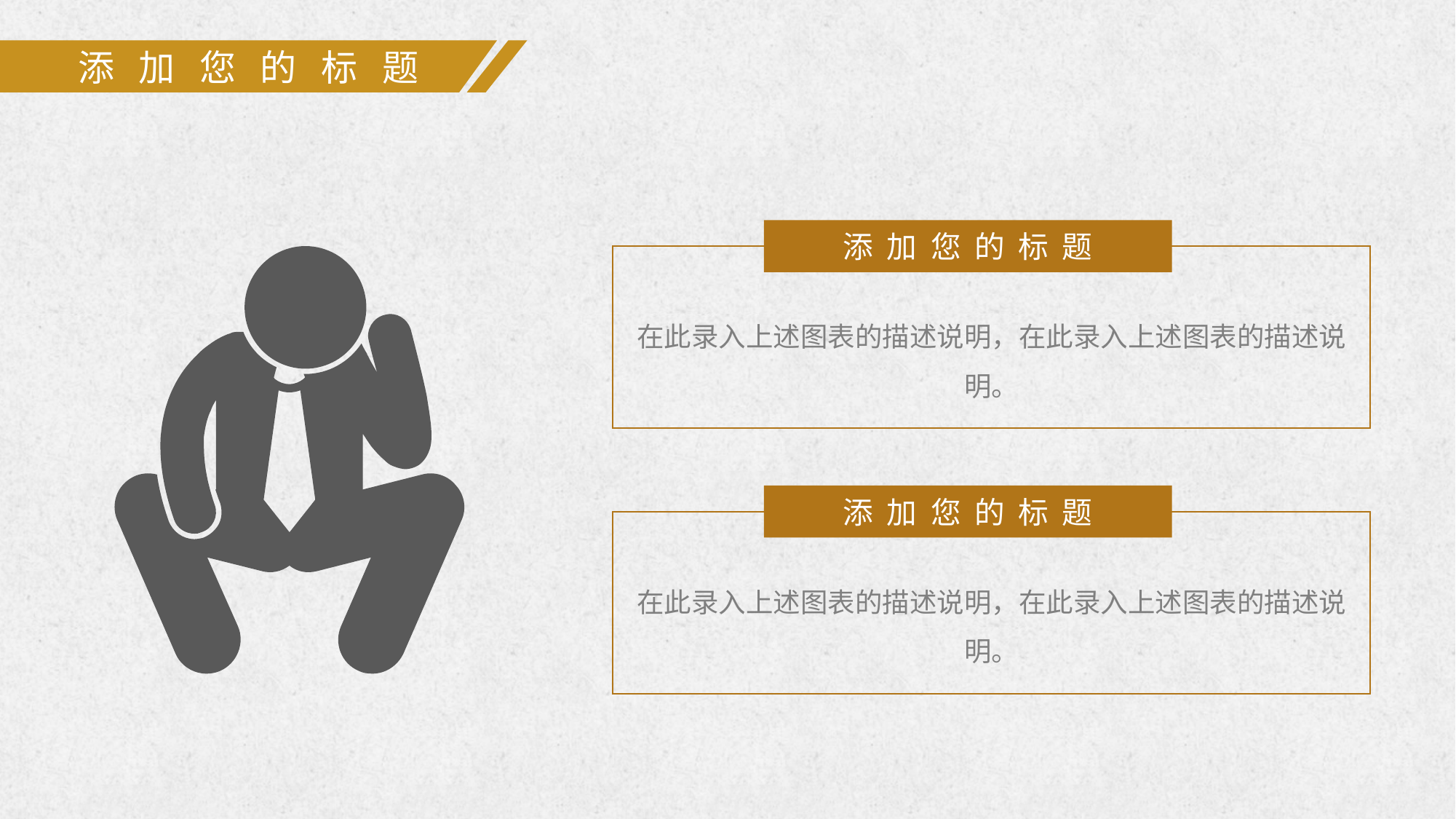

添   加   您   的   标   题

添  加  您  的  标  题

在此录入上述图表的描述说明，在此录入上述图表的描述说明。
添  加  您  的  标  题

在此录入上述图表的描述说明，在此录入上述图表的描述说明。